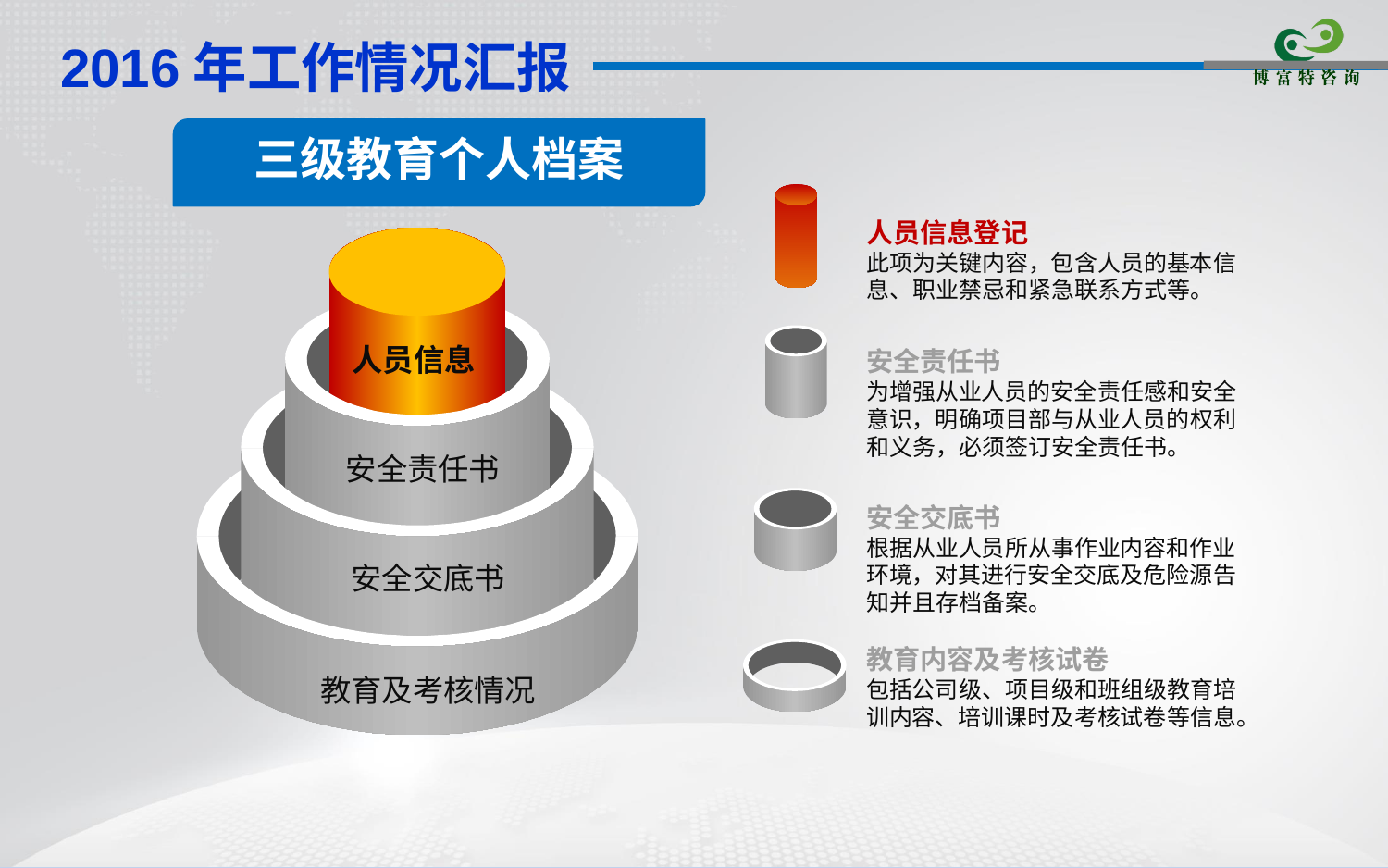

三级教育个人档案

人员信息登记
此项为关键内容，包含人员的基本信息、职业禁忌和紧急联系方式等。

人员信息
安全责任书
为增强从业人员的安全责任感和安全意识，明确项目部与从业人员的权利和义务，必须签订安全责任书。

安全责任书

安全交底书
根据从业人员所从事作业内容和作业环境，对其进行安全交底及危险源告知并且存档备案。

安全交底书
教育内容及考核试卷
包括公司级、项目级和班组级教育培训内容、培训课时及考核试卷等信息。

教育及考核情况